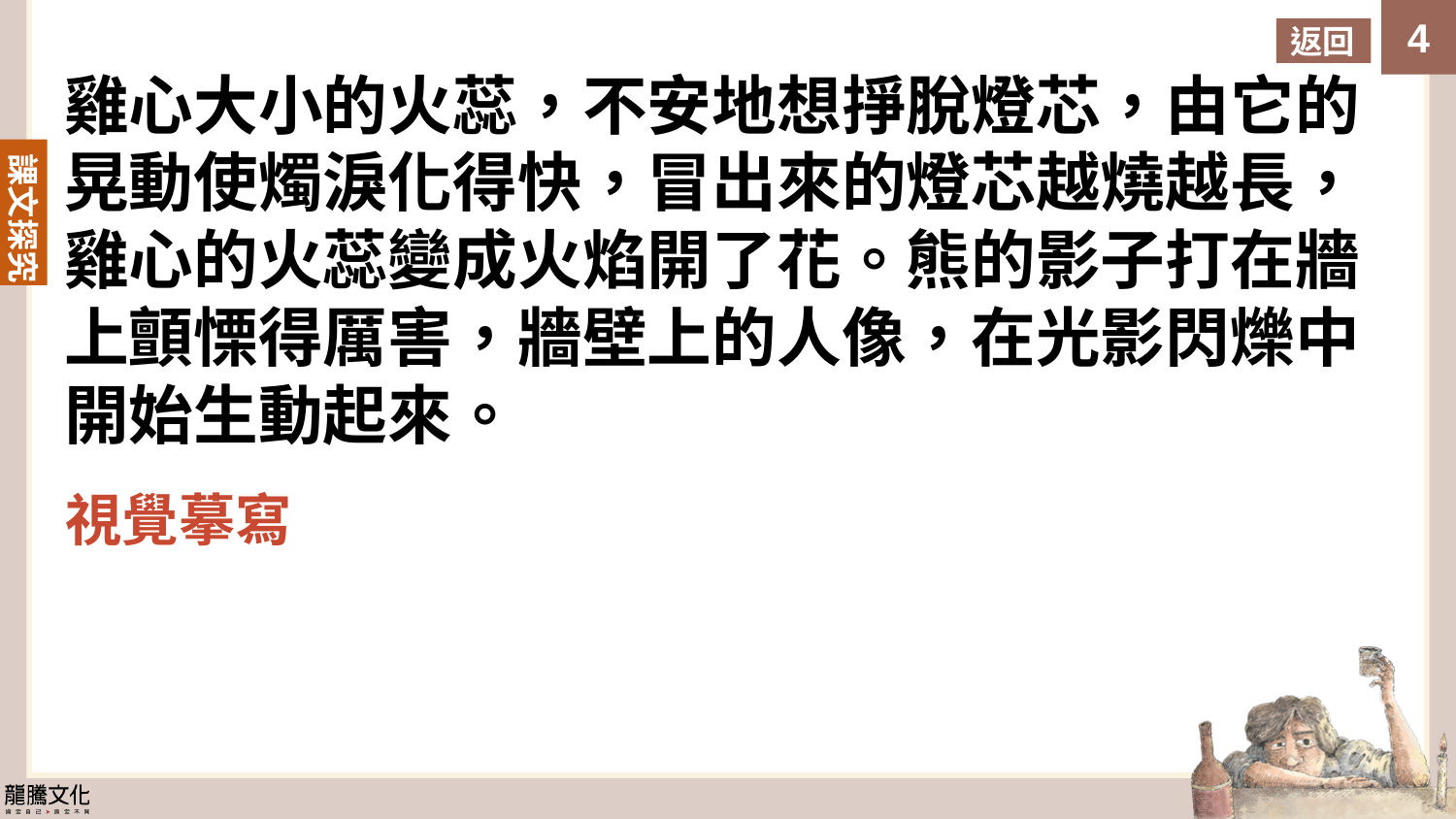

返回
雞心大小的火蕊，不安地想掙脫燈芯，由它的晃動使燭淚化得快，冒出來的燈芯越燒越長，雞心的火蕊變成火焰開了花。熊的影子打在牆上顫慄得厲害，牆壁上的人像，在光影閃爍中開始生動起來。
視覺摹寫